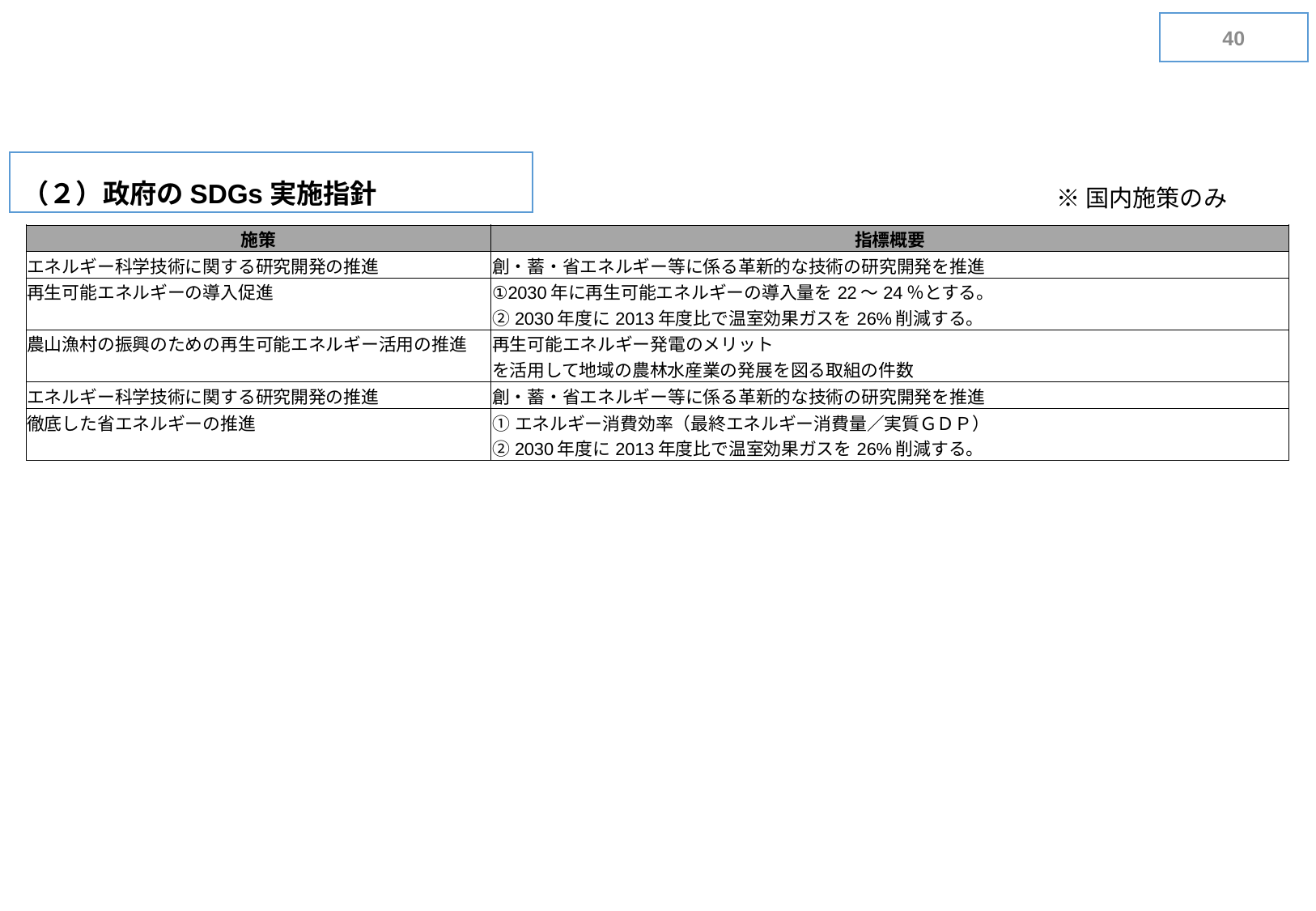

40
（２）政府のSDGs実施指針
※国内施策のみ
| 施策 | 指標概要 |
| --- | --- |
| エネルギー科学技術に関する研究開発の推進 | 創・蓄・省エネルギー等に係る革新的な技術の研究開発を推進 |
| 再生可能エネルギーの導入促進 | ①2030年に再生可能エネルギーの導入量を22～24％とする。 ②2030年度に2013年度比で温室効果ガスを26%削減する。 |
| 農山漁村の振興のための再生可能エネルギー活用の推進 | 再生可能エネルギー発電のメリット を活用して地域の農林水産業の発展を図る取組の件数 |
| エネルギー科学技術に関する研究開発の推進 | 創・蓄・省エネルギー等に係る革新的な技術の研究開発を推進 |
| 徹底した省エネルギーの推進 | ①エネルギー消費効率（最終エネルギー消費量／実質ＧＤＰ） ②2030年度に2013年度比で温室効果ガスを26%削減する。 |